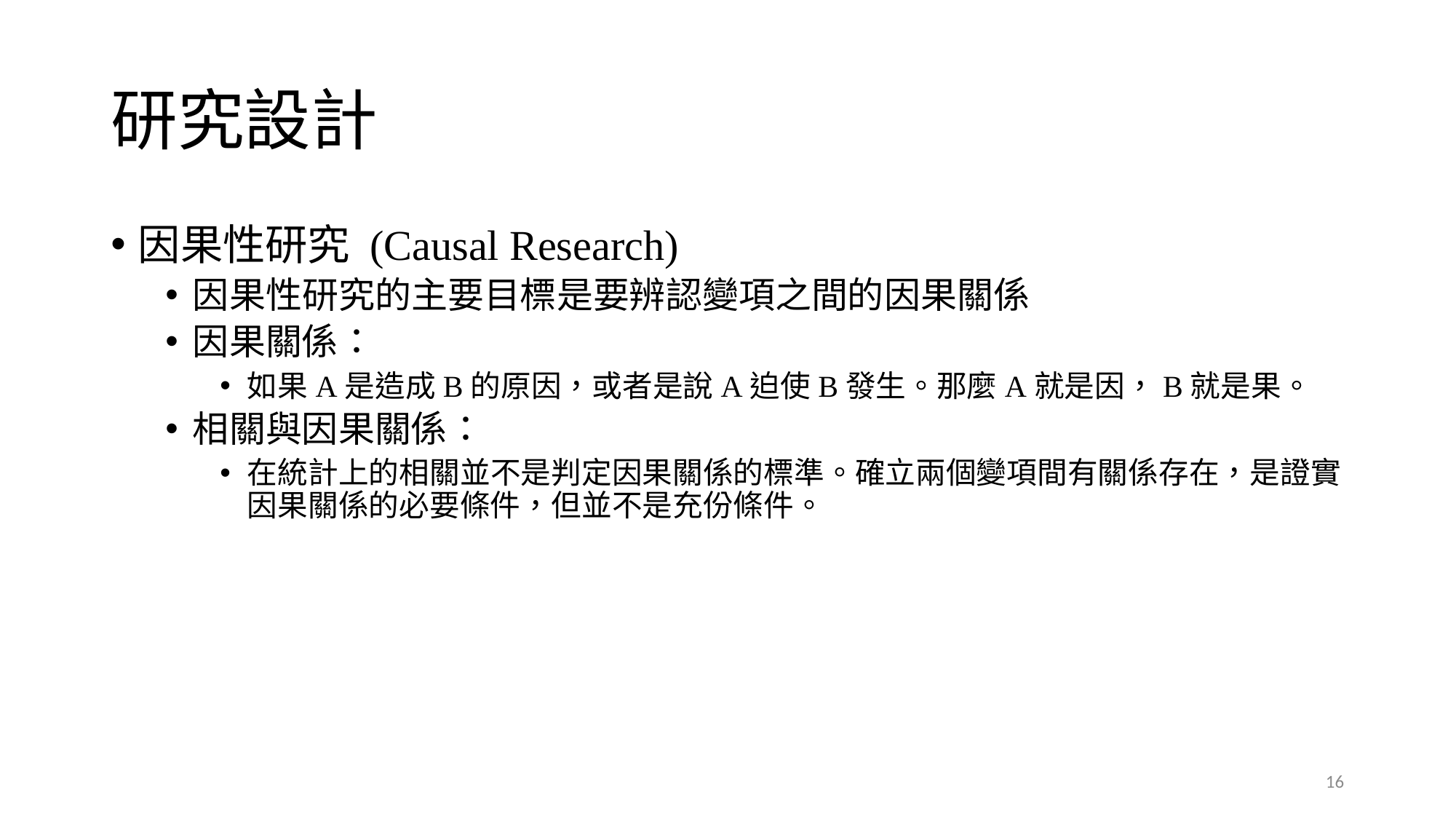

# 研究設計
因果性研究 (Causal Research)
因果性研究的主要目標是要辨認變項之間的因果關係
因果關係：
如果A是造成B的原因，或者是說A迫使B發生。那麼A就是因，B就是果。
相關與因果關係：
在統計上的相關並不是判定因果關係的標準。確立兩個變項間有關係存在，是證實因果關係的必要條件，但並不是充份條件。
16